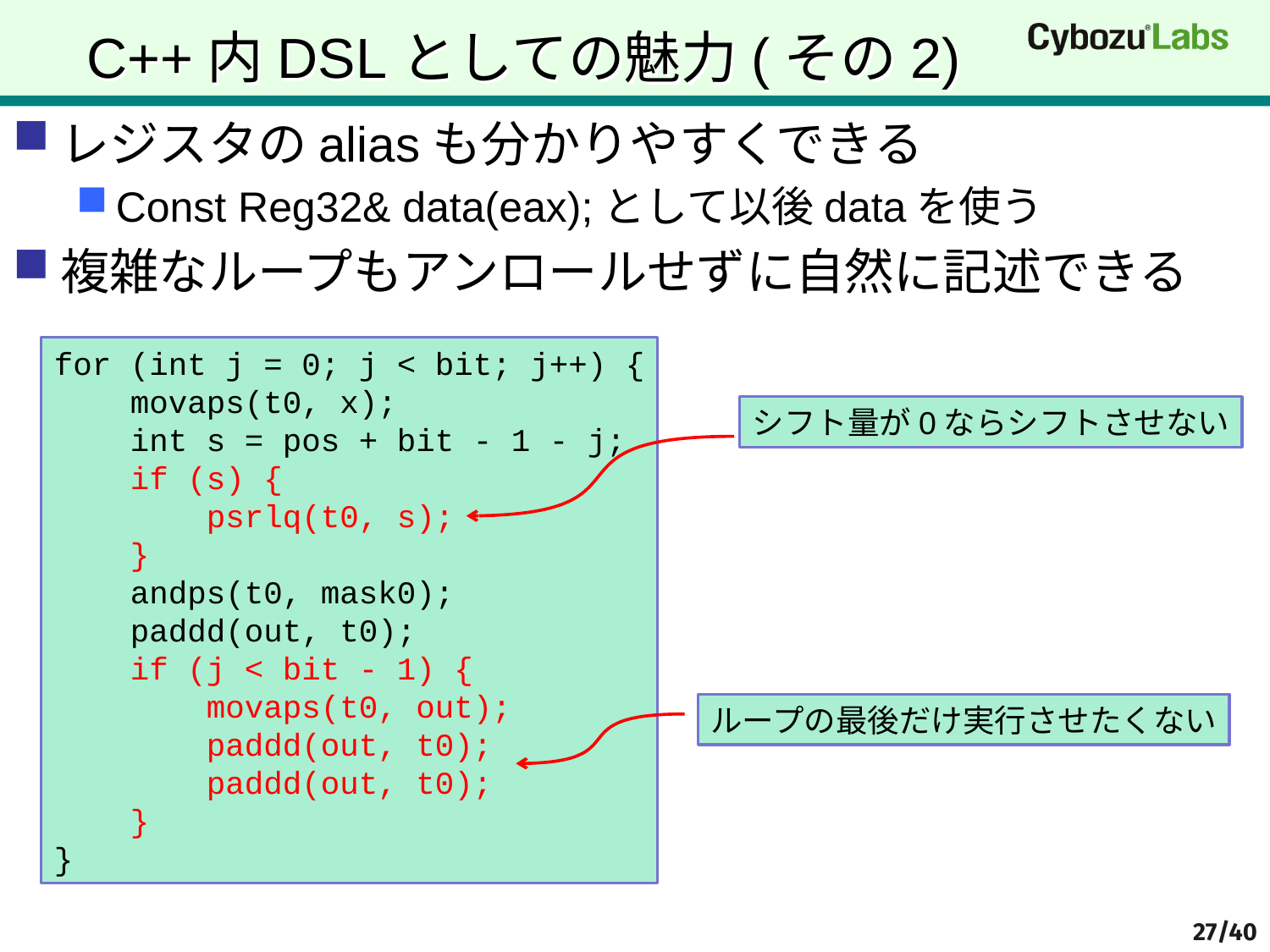

# C++内DSLとしての魅力(その2)
レジスタのaliasも分かりやすくできる
Const Reg32& data(eax);として以後dataを使う
複雑なループもアンロールせずに自然に記述できる
for (int j = 0; j < bit; j++) {
    movaps(t0, x);
    int s = pos + bit - 1 - j;
    if (s) {
        psrlq(t0, s);
    }
    andps(t0, mask0);
    paddd(out, t0);
    if (j < bit - 1) {
        movaps(t0, out);
        paddd(out, t0);
        paddd(out, t0);
    }
}
シフト量が0ならシフトさせない
ループの最後だけ実行させたくない

27/40